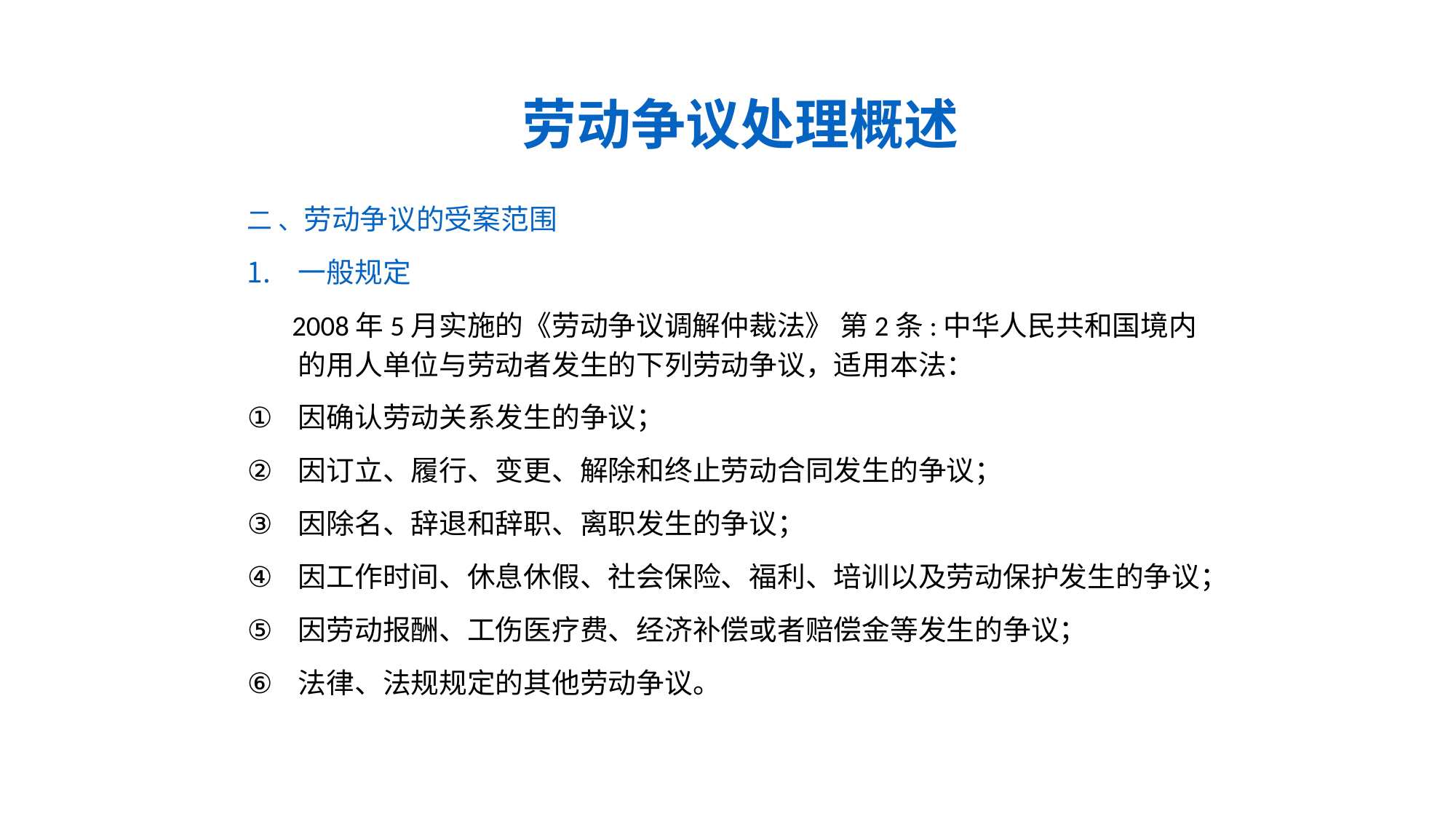

# 劳动争议处理概述
二 、劳动争议的受案范围
一般规定
       2008年5月实施的《劳动争议调解仲裁法》 第2条:中华人民共和国境内的用人单位与劳动者发生的下列劳动争议，适用本法：
因确认劳动关系发生的争议；
因订立、履行、变更、解除和终止劳动合同发生的争议；
因除名、辞退和辞职、离职发生的争议；
因工作时间、休息休假、社会保险、福利、培训以及劳动保护发生的争议；
因劳动报酬、工伤医疗费、经济补偿或者赔偿金等发生的争议；
法律、法规规定的其他劳动争议。